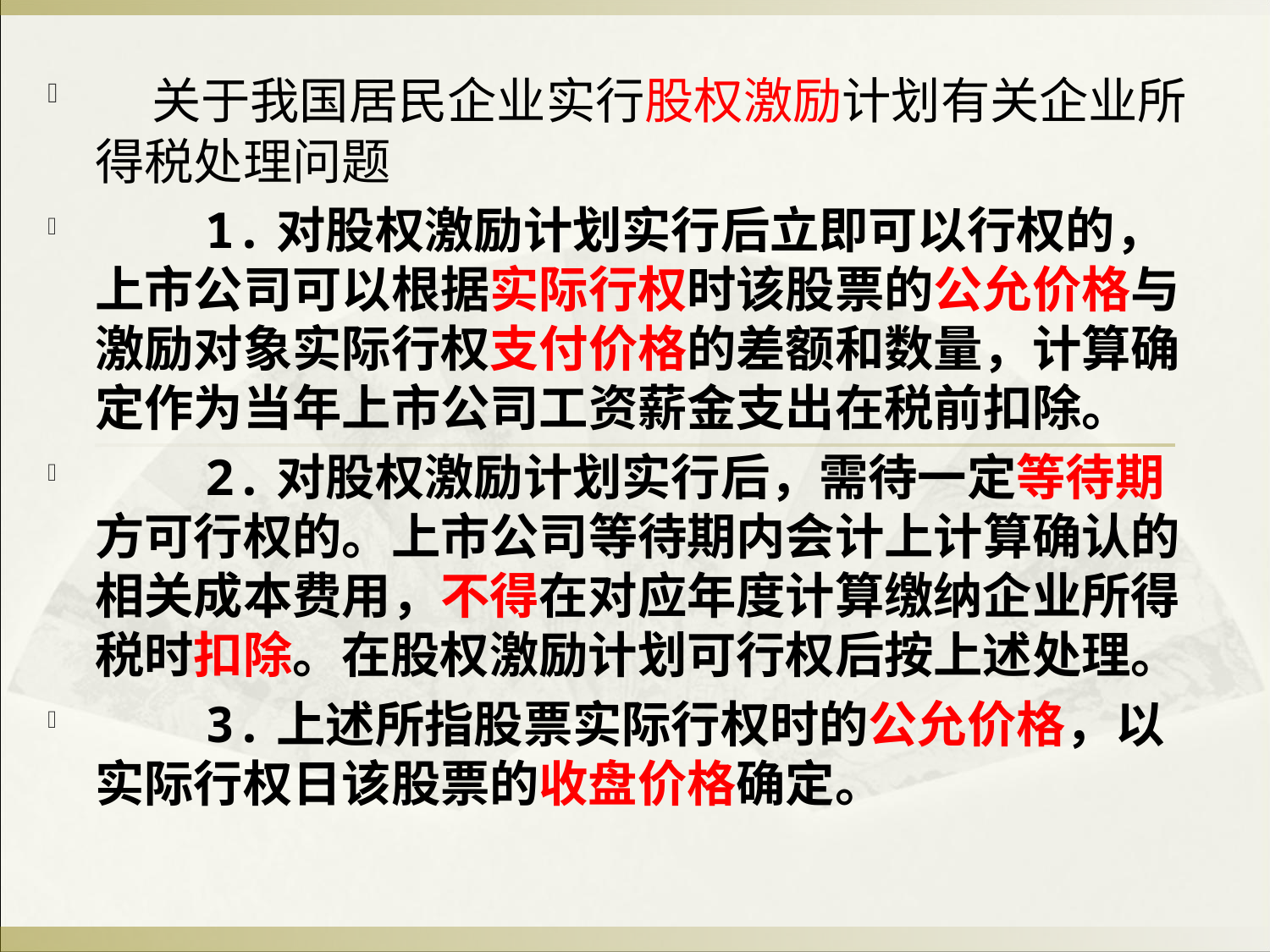

关于我国居民企业实行股权激励计划有关企业所得税处理问题
　　1.对股权激励计划实行后立即可以行权的，上市公司可以根据实际行权时该股票的公允价格与激励对象实际行权支付价格的差额和数量，计算确定作为当年上市公司工资薪金支出在税前扣除。
　　2.对股权激励计划实行后，需待一定等待期方可行权的。上市公司等待期内会计上计算确认的相关成本费用，不得在对应年度计算缴纳企业所得税时扣除。在股权激励计划可行权后按上述处理。
　　3.上述所指股票实际行权时的公允价格，以实际行权日该股票的收盘价格确定。